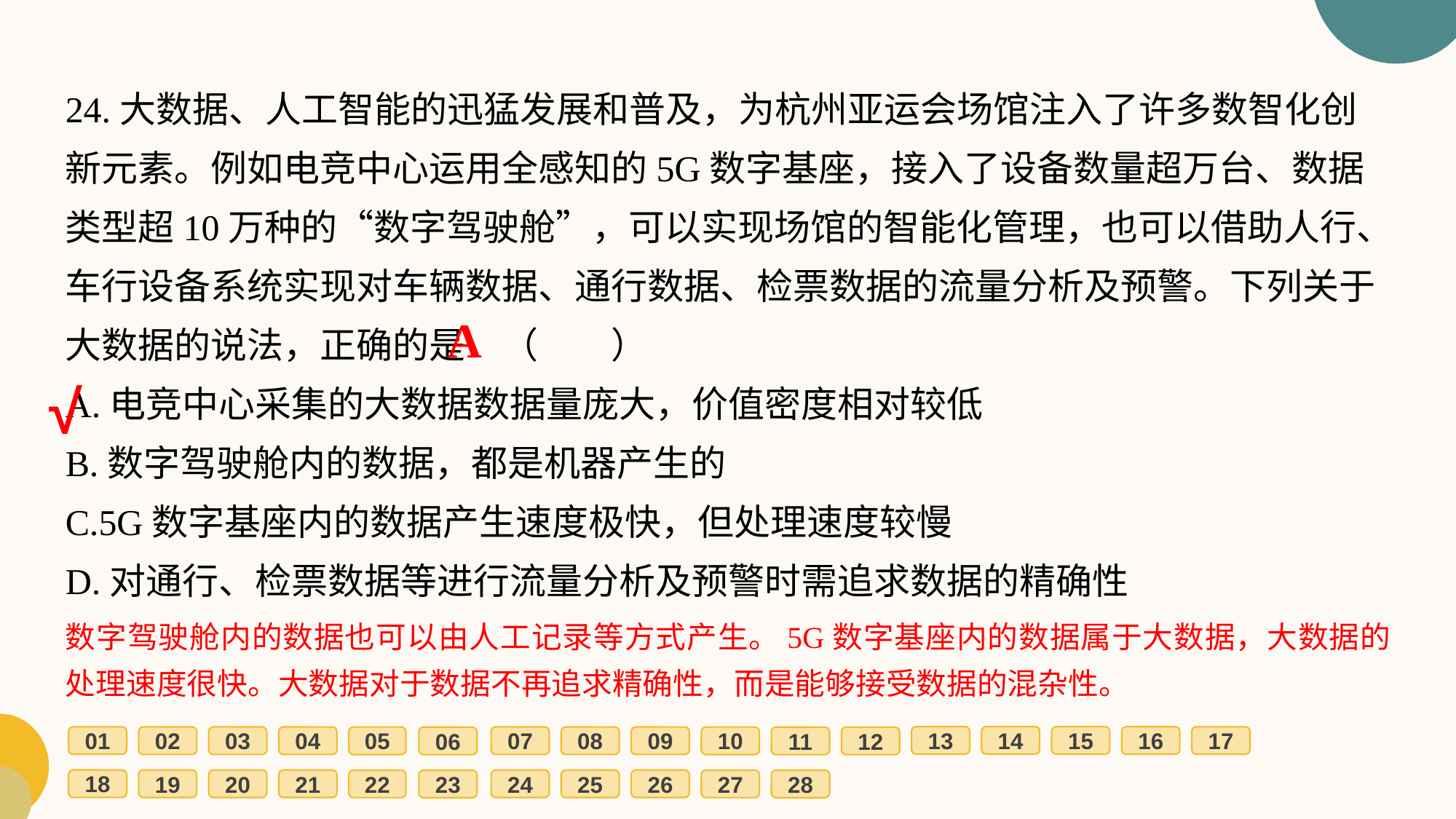

24.大数据、人工智能的迅猛发展和普及，为杭州亚运会场馆注入了许多数智化创新元素。例如电竞中心运用全感知的5G数字基座，接入了设备数量超万台、数据类型超10万种的“数字驾驶舱”，可以实现场馆的智能化管理，也可以借助人行、车行设备系统实现对车辆数据、通行数据、检票数据的流量分析及预警。下列关于大数据的说法，正确的是	（　　）
A.电竞中心采集的大数据数据量庞大，价值密度相对较低
B.数字驾驶舱内的数据，都是机器产生的
C.5G数字基座内的数据产生速度极快，但处理速度较慢
D.对通行、检票数据等进行流量分析及预警时需追求数据的精确性
A
√
数字驾驶舱内的数据也可以由人工记录等方式产生。5G数字基座内的数据属于大数据，大数据的处理速度很快。大数据对于数据不再追求精确性，而是能够接受数据的混杂性。